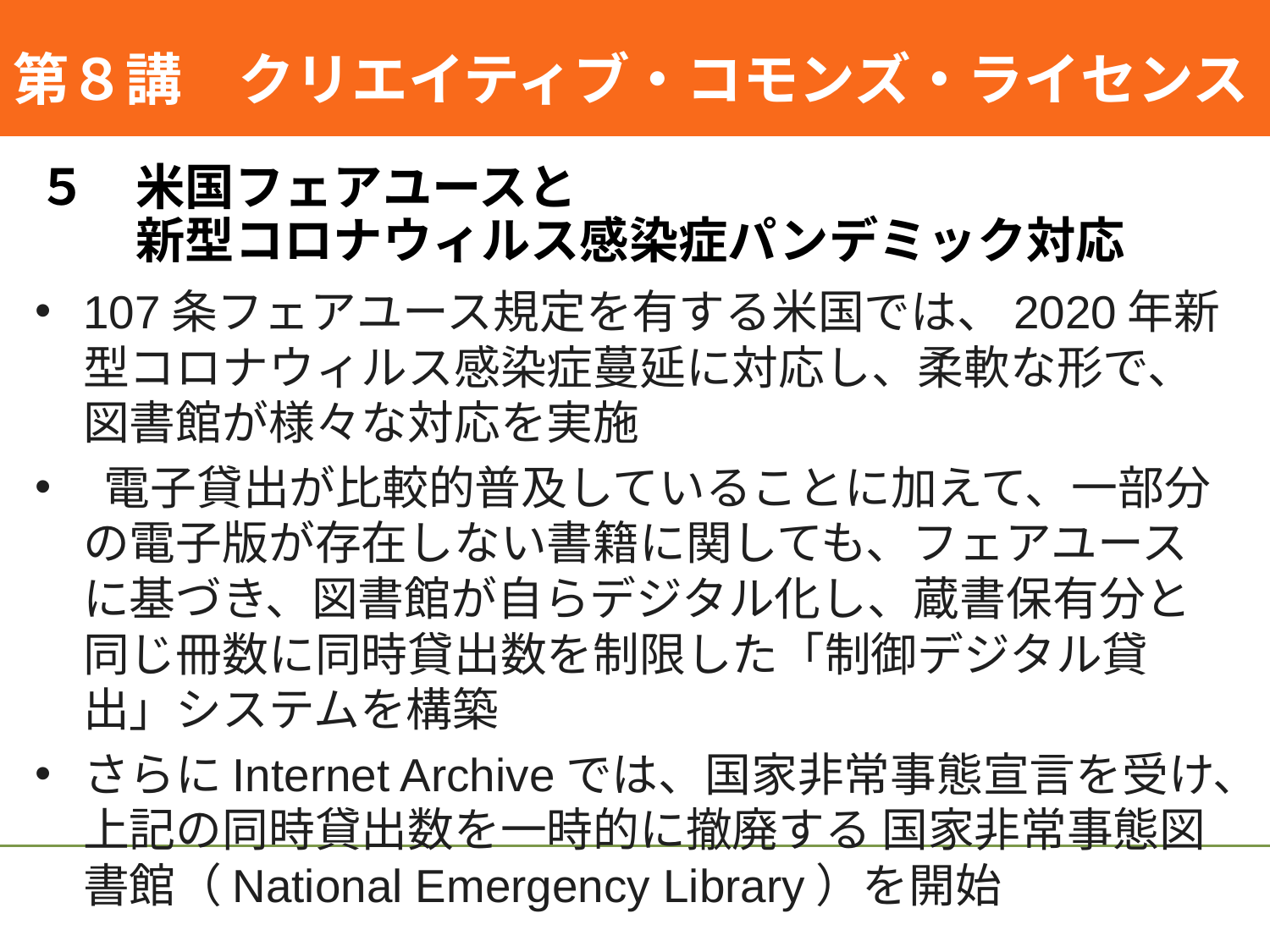

#
第８講　クリエイティブ・コモンズ・ライセンス
５　⽶国フェアユースと
　　新型コロナウィルス感染症パンデミック対応
107条フェアユース規定を有する米国では、2020年新型コロナウィルス感染症蔓延に対応し、柔軟な形で、図書館が様々な対応を実施
 電子貸出が比較的普及していることに加えて、一部分の電子版が存在しない書籍に関しても、フェアユースに基づき、図書館が自らデジタル化し、蔵書保有分と同じ冊数に同時貸出数を制限した「制御デジタル貸出」システムを構築
さらにInternet Archiveでは、国家非常事態宣言を受け、上記の同時貸出数を一時的に撤廃する 国家非常事態図書館（National Emergency Library）を開始